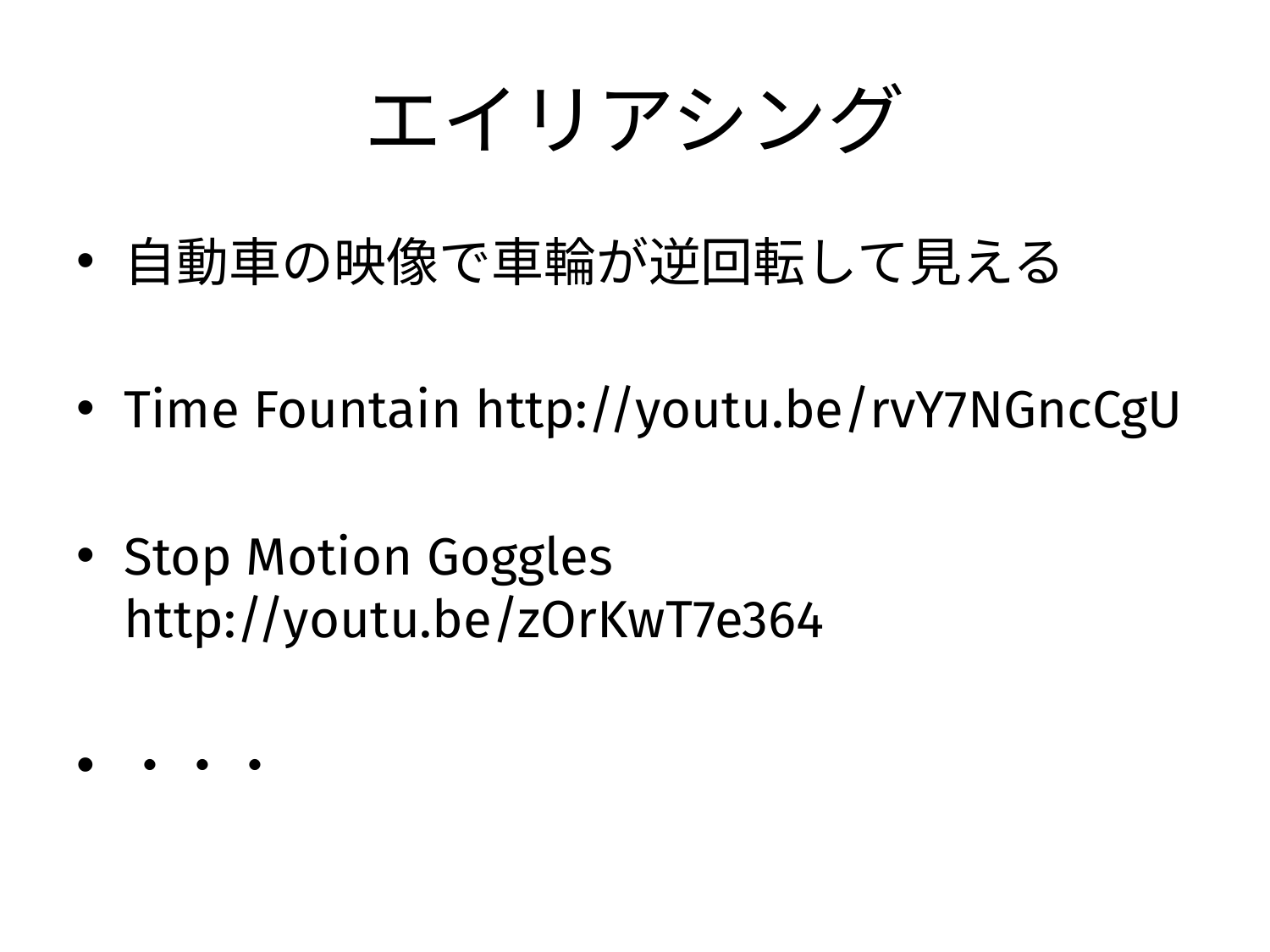

# エイリアシング
自動車の映像で車輪が逆回転して見える

Time Fountain http://youtu.be/rvY7NGncCgU

Stop Motion Goggles http://youtu.be/zOrKwT7e364

・・・